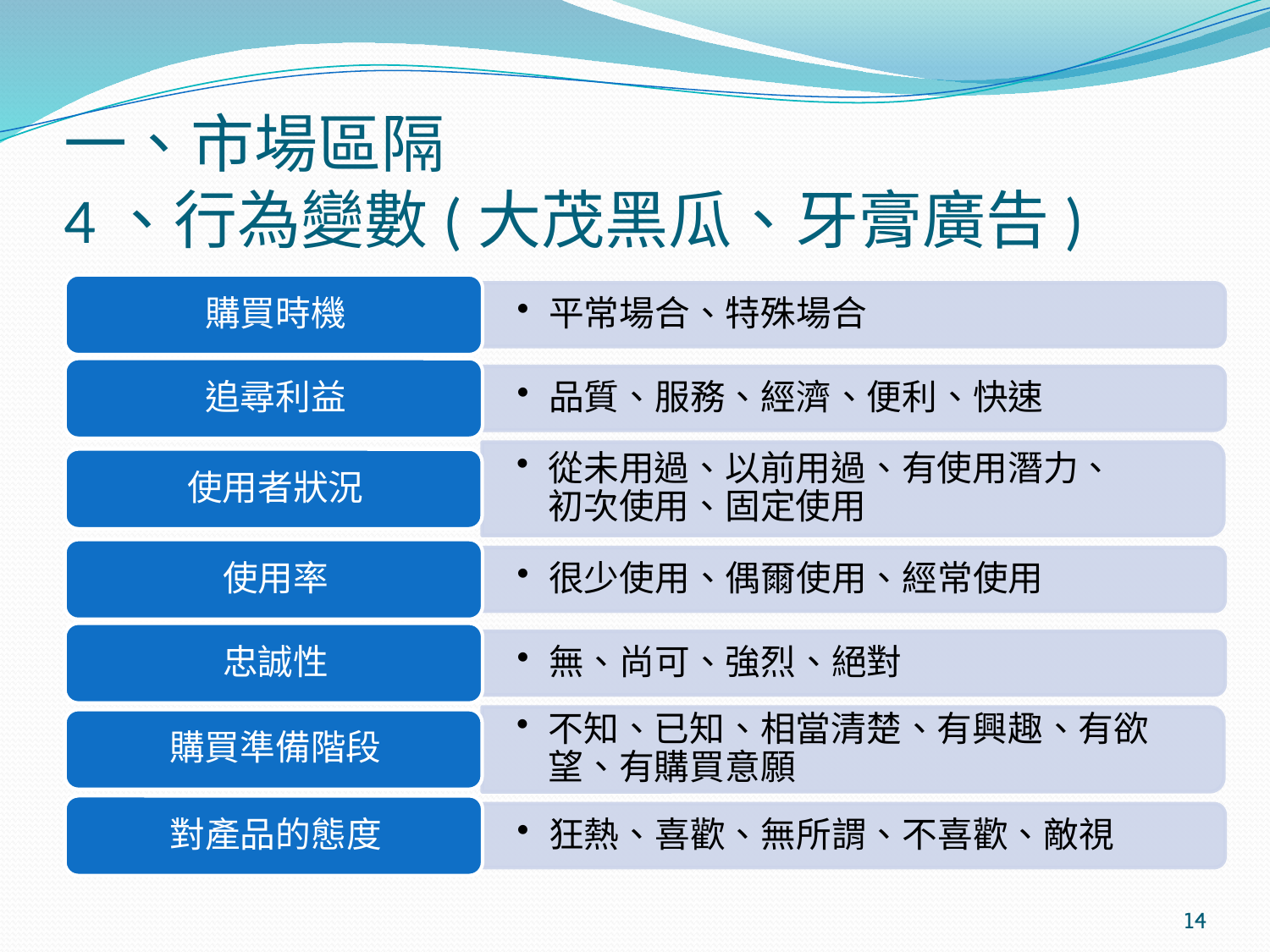

# 一、市場區隔 4、行為變數(大茂黑瓜、牙膏廣告)
平常場合、特殊場合
購買時機
品質、服務、經濟、便利、快速
追尋利益
從未用過、以前用過、有使用潛力、
初次使用、固定使用
使用者狀況
很少使用、偶爾使用、經常使用
使用率
無、尚可、強烈、絕對
忠誠性
不知、已知、相當清楚、有興趣、有欲望、有購買意願
購買準備階段
狂熱、喜歡、無所謂、不喜歡、敵視
對產品的態度
14